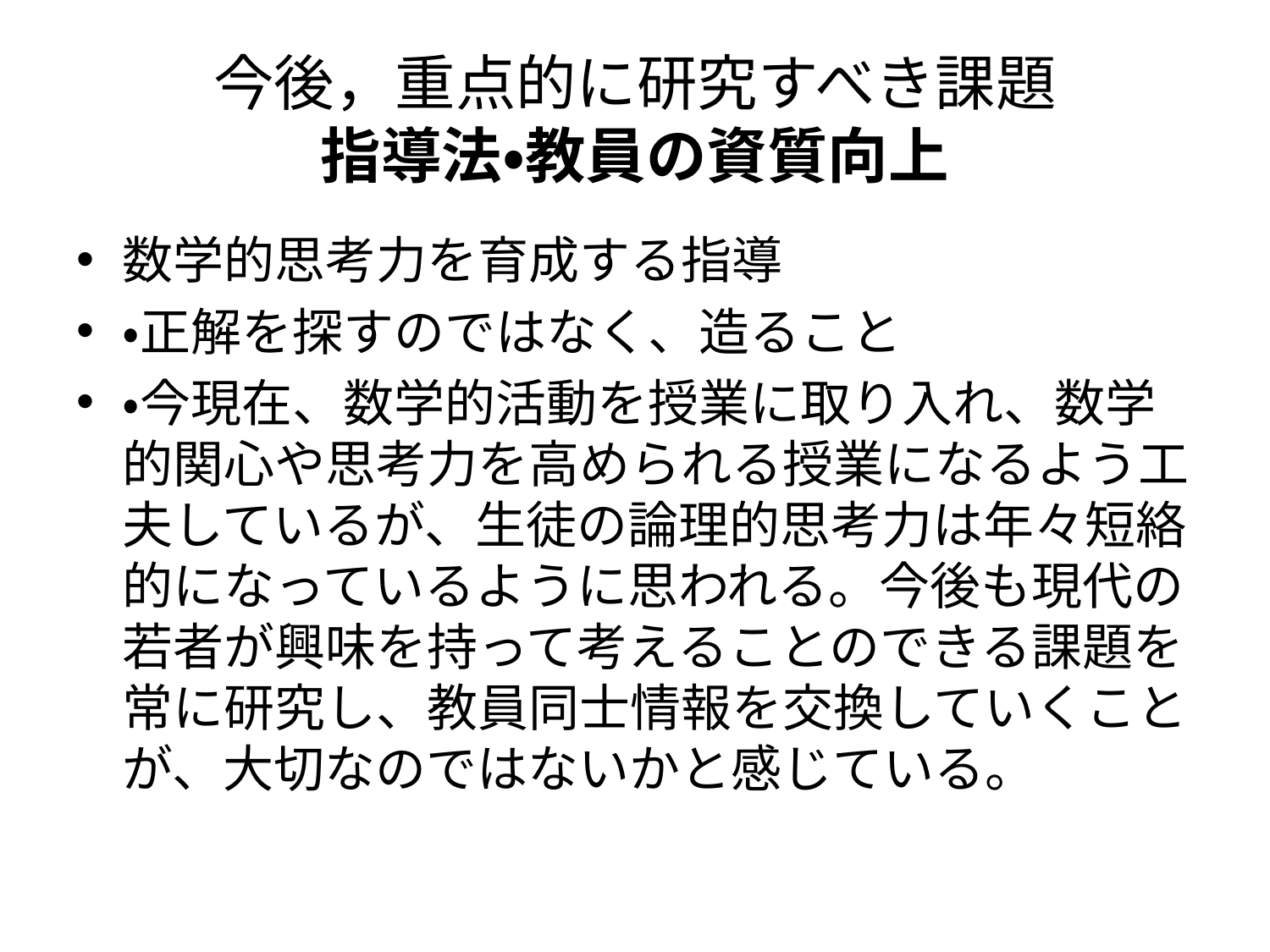

# 今後，重点的に研究すべき課題 指導法・教員の資質向上
数学的思考力を育成する指導
・正解を探すのではなく、造ること
・今現在、数学的活動を授業に取り入れ、数学的関心や思考力を高められる授業になるよう工夫しているが、生徒の論理的思考力は年々短絡的になっているように思われる。今後も現代の若者が興味を持って考えることのできる課題を常に研究し、教員同士情報を交換していくことが、大切なのではないかと感じている。